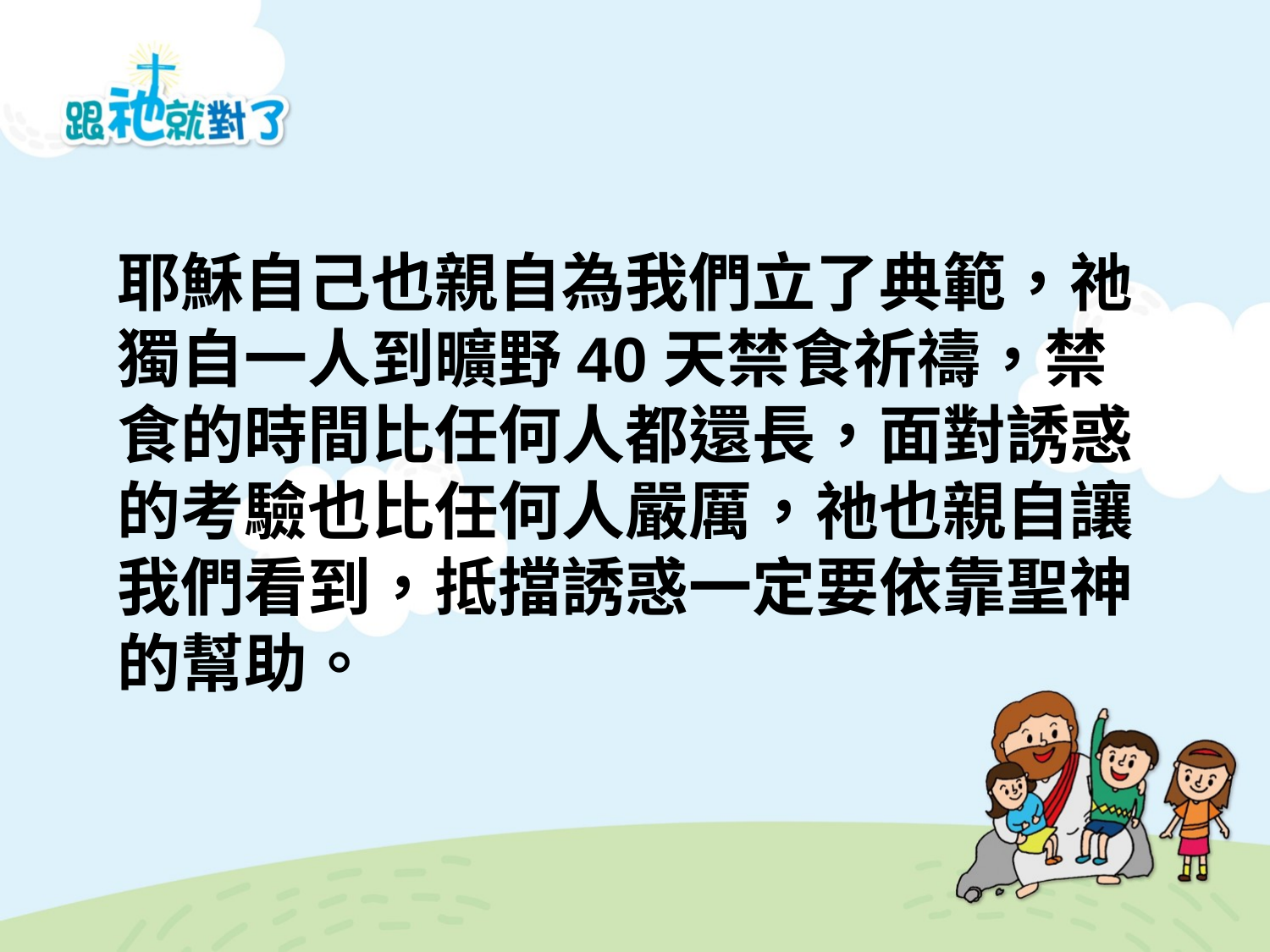

耶穌自己也親自為我們立了典範，祂獨自一人到曠野40天禁食祈禱，禁食的時間比任何人都還長，面對誘惑的考驗也比任何人嚴厲，祂也親自讓我們看到，抵擋誘惑一定要依靠聖神的幫助。